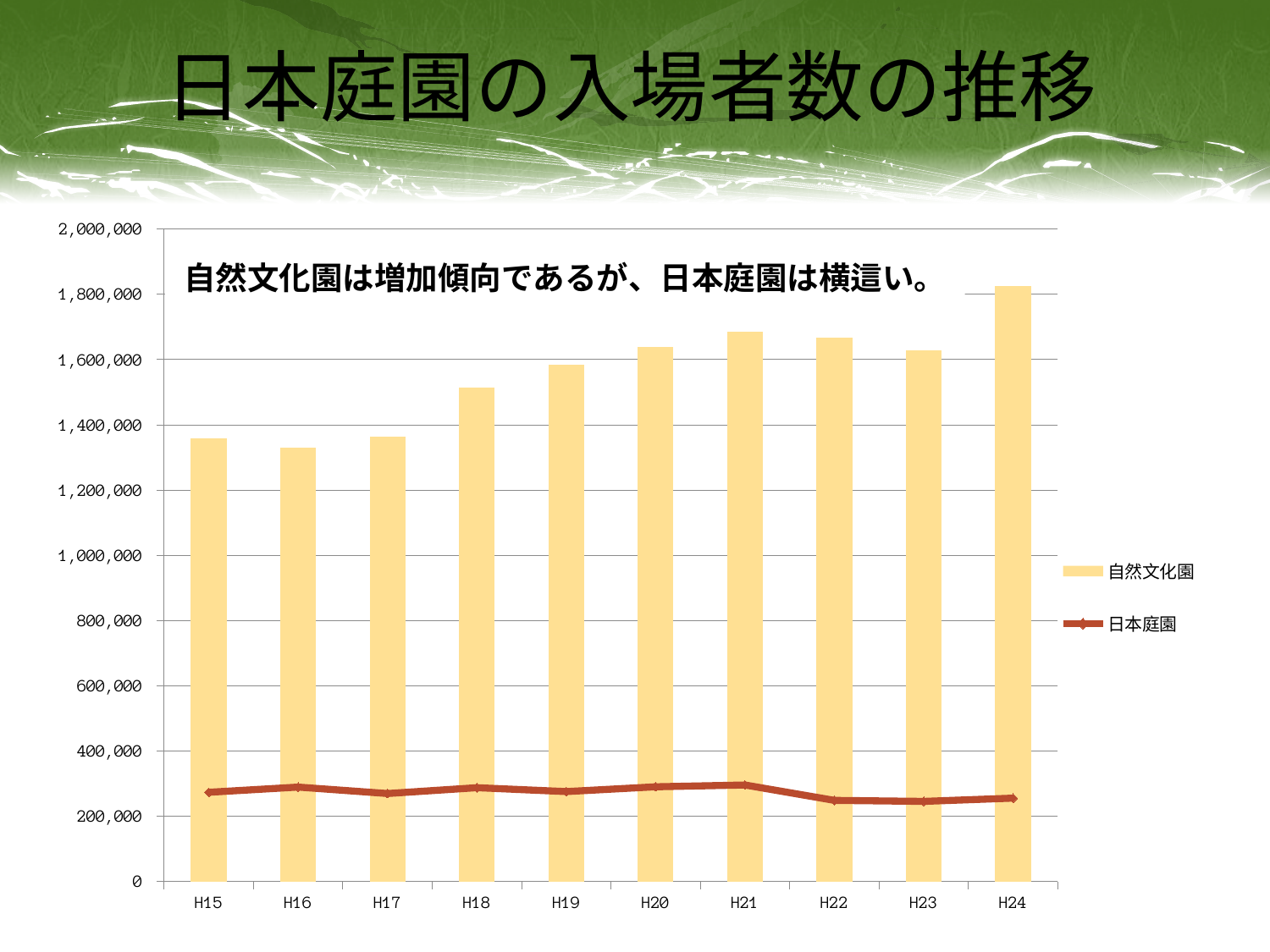

# 日本庭園の入場者数の推移

### Chart

| Category | 自然文化園 | 日本庭園 |
|---|---|---|
| H15 | 1358962.0 | 273745.0 |
| H16 | 1330831.0 | 289635.0 |
| H17 | 1363846.0 | 269910.0 |
| H18 | 1514113.0 | 287891.0 |
| H19 | 1583692.0 | 275952.0 |
| H20 | 1639204.0 | 290611.0 |
| H21 | 1685132.0 | 296205.0 |
| H22 | 1667557.0 | 249018.0 |
| H23 | 1627896.0 | 245873.0 |
| H24 | 1825165.0 | 255830.0 |